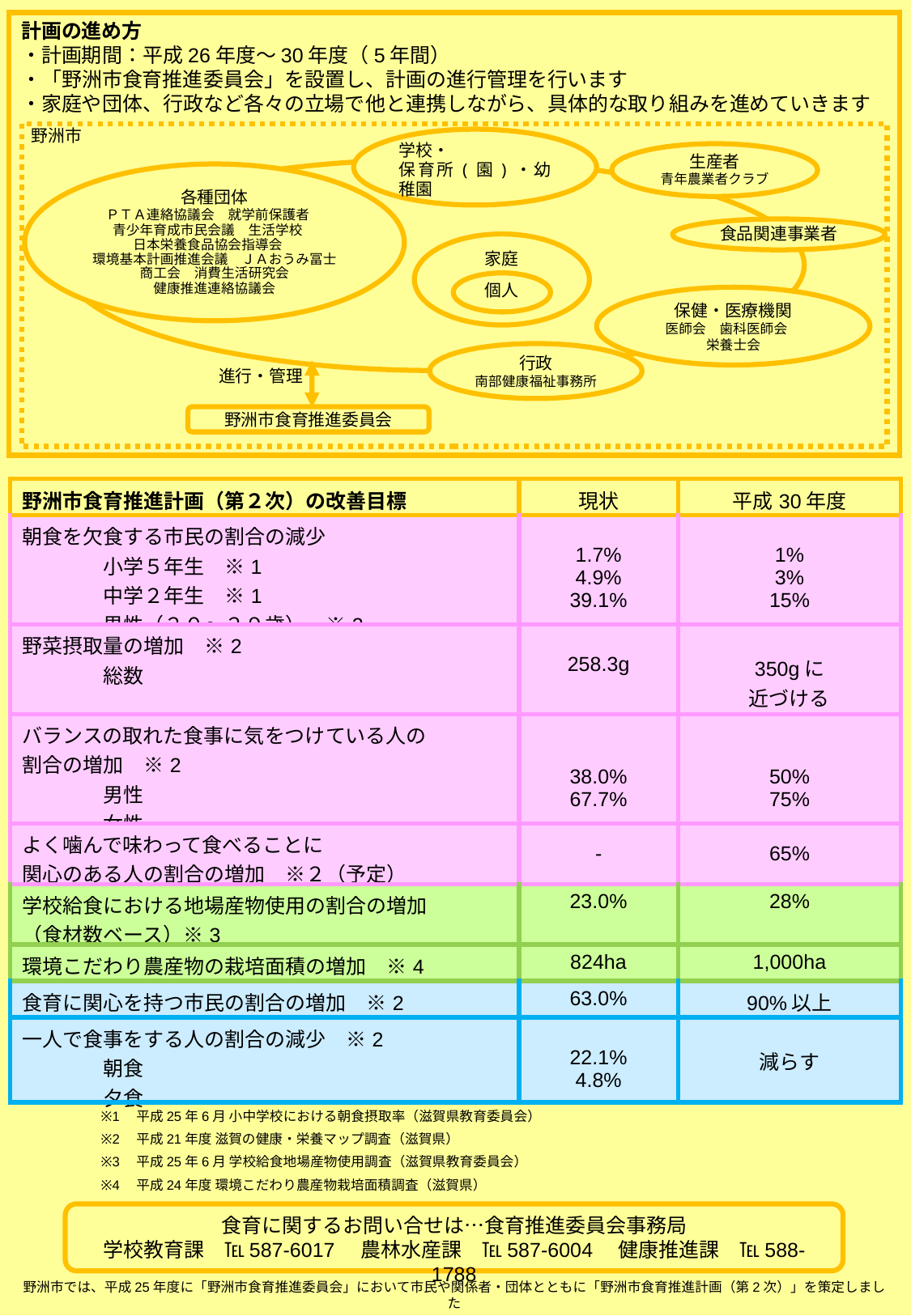

計画の進め方
・計画期間：平成26年度～30年度（5年間）
・「野洲市食育推進委員会」を設置し、計画の進行管理を行います
・家庭や団体、行政など各々の立場で他と連携しながら、具体的な取り組みを進めていきます
野洲市
学校・
保育所(園)・幼稚園
生産者
青年農業者クラブ

地域住民

各種団体
ＰＴＡ連絡協議会　就学前保護者
青少年育成市民会議　生活学校
日本栄養食品協会指導会
環境基本計画推進会議　ＪＡおうみ冨士　商工会　消費生活研究会
健康推進連絡協議会
食品関連事業者
家庭
個人
保健・医療機関
医師会　歯科医師会
栄養士会
行政
南部健康福祉事務所
進行・管理

野洲市食育推進委員会
| 野洲市食育推進計画（第２次）の改善目標 | 現状 | 平成30年度 |
| --- | --- | --- |
| 朝食を欠食する市民の割合の減少　 　　　　小学５年生　※1 　　　　中学２年生　※1 　　　　男性（２０～２９歳）　※2 | 1.7% 4.9% 39.1% | 1% 3% 15% |
| 野菜摂取量の増加　※2 　　　　総数 | 258.3g | 350gに 近づける |
| バランスの取れた食事に気をつけている人の 割合の増加　※2 　　　　男性 　　　　女性 | 38.0% 67.7% | 50% 75% |
| よく噛んで味わって食べることに 関心のある人の割合の増加　※２（予定） | - | 65% |
| 学校給食における地場産物使用の割合の増加 （食材数ベース）※3 | 23.0% | 28% |
| 環境こだわり農産物の栽培面積の増加　※4 | 824ha | 1,000ha |
| 食育に関心を持つ市民の割合の増加　※2 | 63.0% | 90%以上 |
| 一人で食事をする人の割合の減少　※2 　　　　朝食 　　　　夕食 | 22.1% 4.8% | 減らす |
※1　平成25年6月 小中学校における朝食摂取率（滋賀県教育委員会）
※2　平成21年度 滋賀の健康・栄養マップ調査（滋賀県）
※3　平成25年6月 学校給食地場産物使用調査（滋賀県教育委員会）
※4　平成24年度 環境こだわり農産物栽培面積調査（滋賀県）
食育に関するお問い合せは…食育推進委員会事務局
学校教育課　℡587-6017　農林水産課　℡587-6004　健康推進課　℡588-1788
野洲市では、平成25年度に「野洲市食育推進委員会」において市民や関係者・団体とともに「野洲市食育推進計画（第2次）」を策定しました